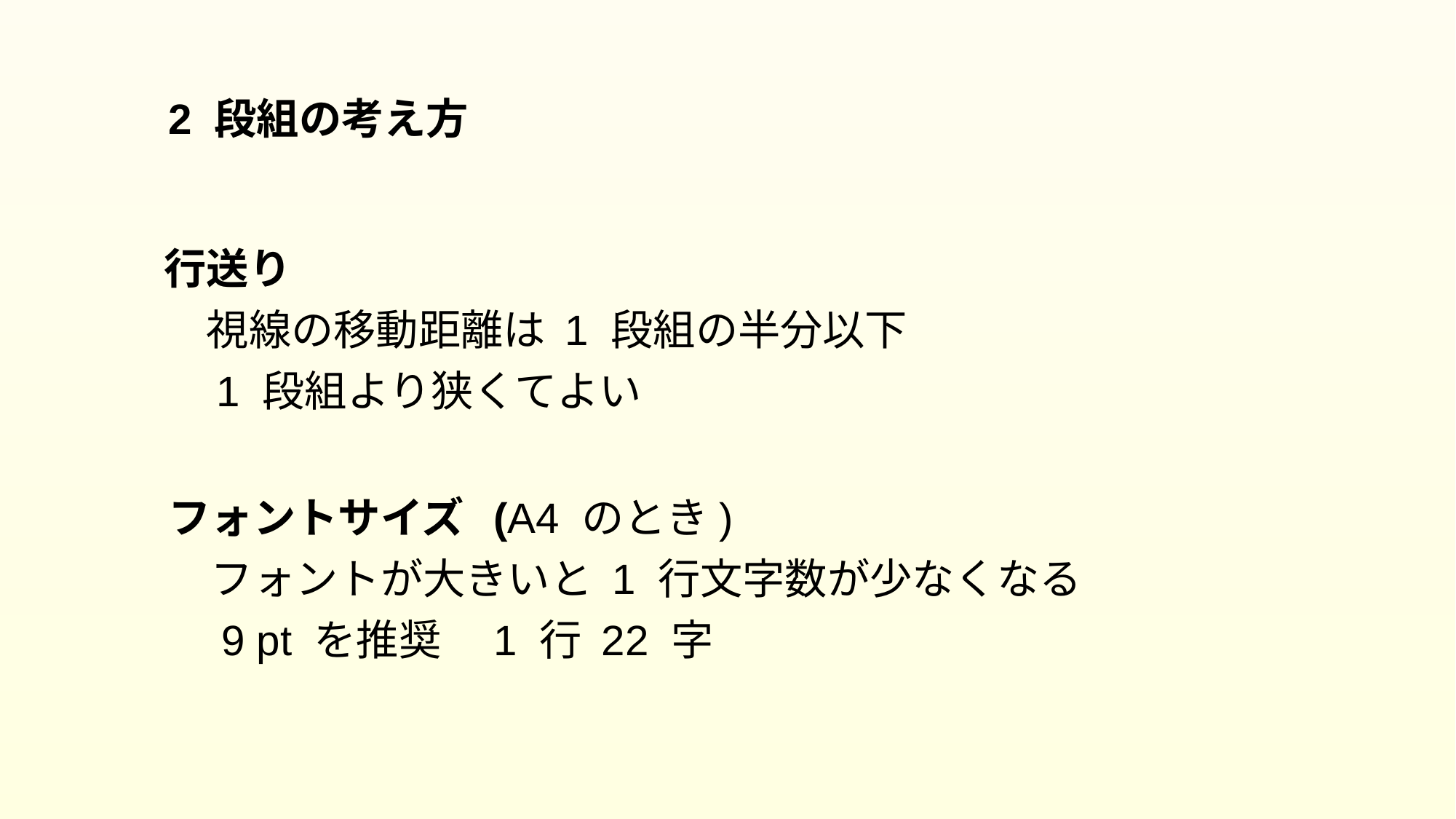

2 段組の考え方
行送り
　視線の移動距離は 1 段組の半分以下
　1 段組より狭くてよい
フォントサイズ  (A4 のとき)
　フォントが大きいと 1 行文字数が少なくなる
　9 pt を推奨　1 行 22 字